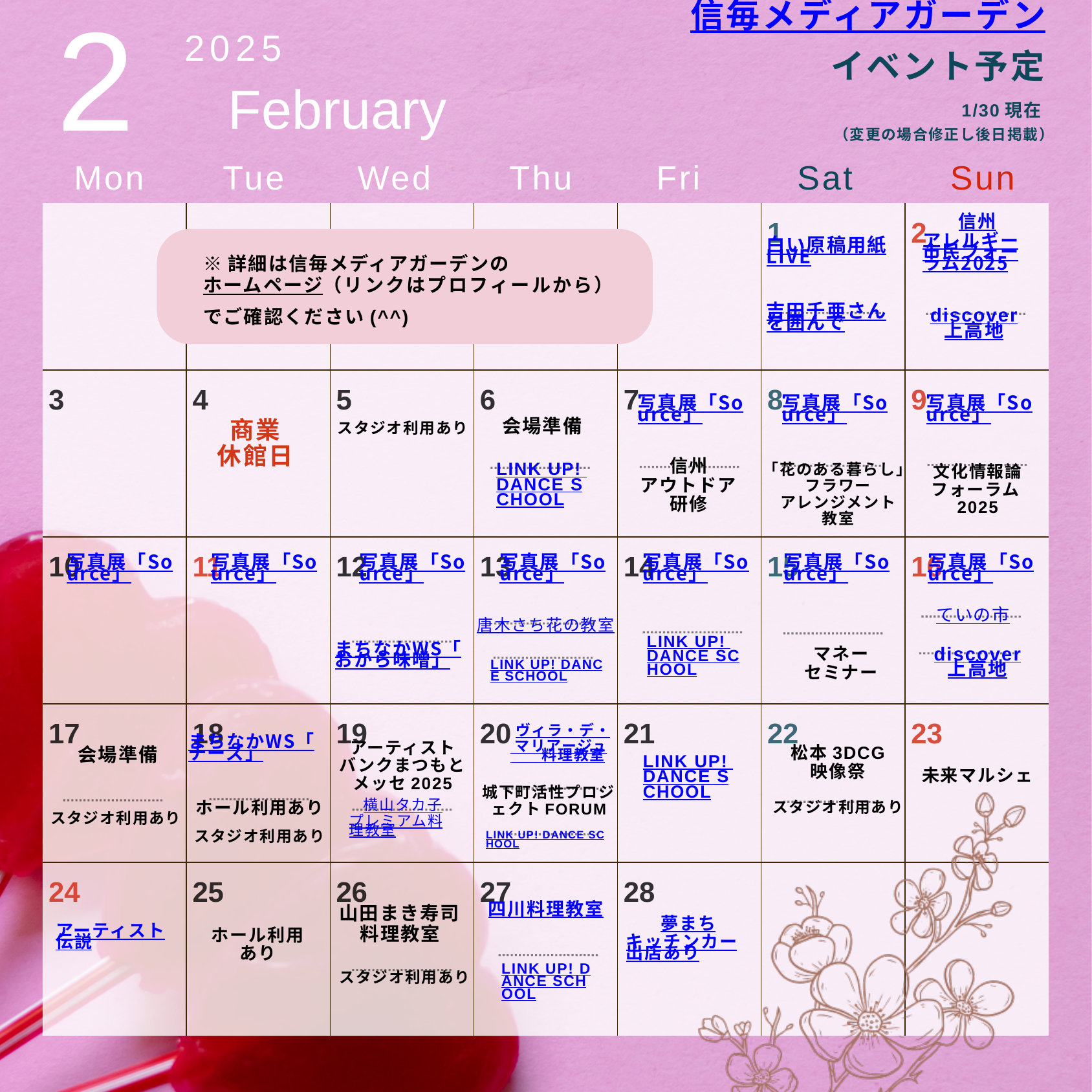

2
信毎メディアガーデン
2025
イベント予定
February
1/30現在
（変更の場合修正し後日掲載）
Mon
Tue
Wed
Thu
Fri
Sat
Sun
|  |  |  |  |  | 1 | 2 |
| --- | --- | --- | --- | --- | --- | --- |
| 3 | 4 | 5 | 6 | 7 | 8 | 9 |
| 10 | 11 | 12 | 13 | 14 | 15 | 16 |
| 17 | 18 | 19 | 20 | 21 | 22 | 23 |
| 24 | 25 | 26 | 27 | 28 |  |  |
信州
アレルギー市民フォーラム2025

白い原稿用紙LIVE
※詳細は信毎メディアガーデンの
ホームページ（リンクはプロフィールから）でご確認ください(^^)
discover
上高地
吉田千亜さんを囲んで

写真展「Source」
写真展「Source」
写真展「Source」
会場準備
商業
休館日
スタジオ利用あり
信州
アウトドア研修
LINK UP! DANCE SCHOOL
「花のある暮らし」フラワー
アレンジメント
教室
文化情報論
フォーラム2025

写真展「Source」
写真展「Source」
写真展「Source」
写真展「Source」
写真展「Source」
写真展「Source」
写真展「Source」
ていの市

唐木さち花の教室

LINK UP! DANCE SCHOOL

まちなかWS「おから味噌」
discover
上高地
マネー
セミナー

LINK UP! DANCE SCHOOL

ヴィラ・デ・
 マリアージュ　　料理教室
まちなかWS「チーズ」
アーティスト
バンクまつもとメッセ2025
松本3DCG
映像祭
会場準備
LINK UP! DANCE SCHOOL
未来マルシェ
城下町活性プロジェクトFORUM

ホール利用あり
スタジオ利用あり

横山タカ子
プレミアム料理教室

スタジオ利用あり
スタジオ利用あり
LINK UP! DANCE SCHOOL

山田まき寿司料理教室
四川料理教室
夢まち
キッチンカー出店あり
アーティスト伝説
ホール利用あり

LINK UP! DANCE SCHOOL
スタジオ利用あり